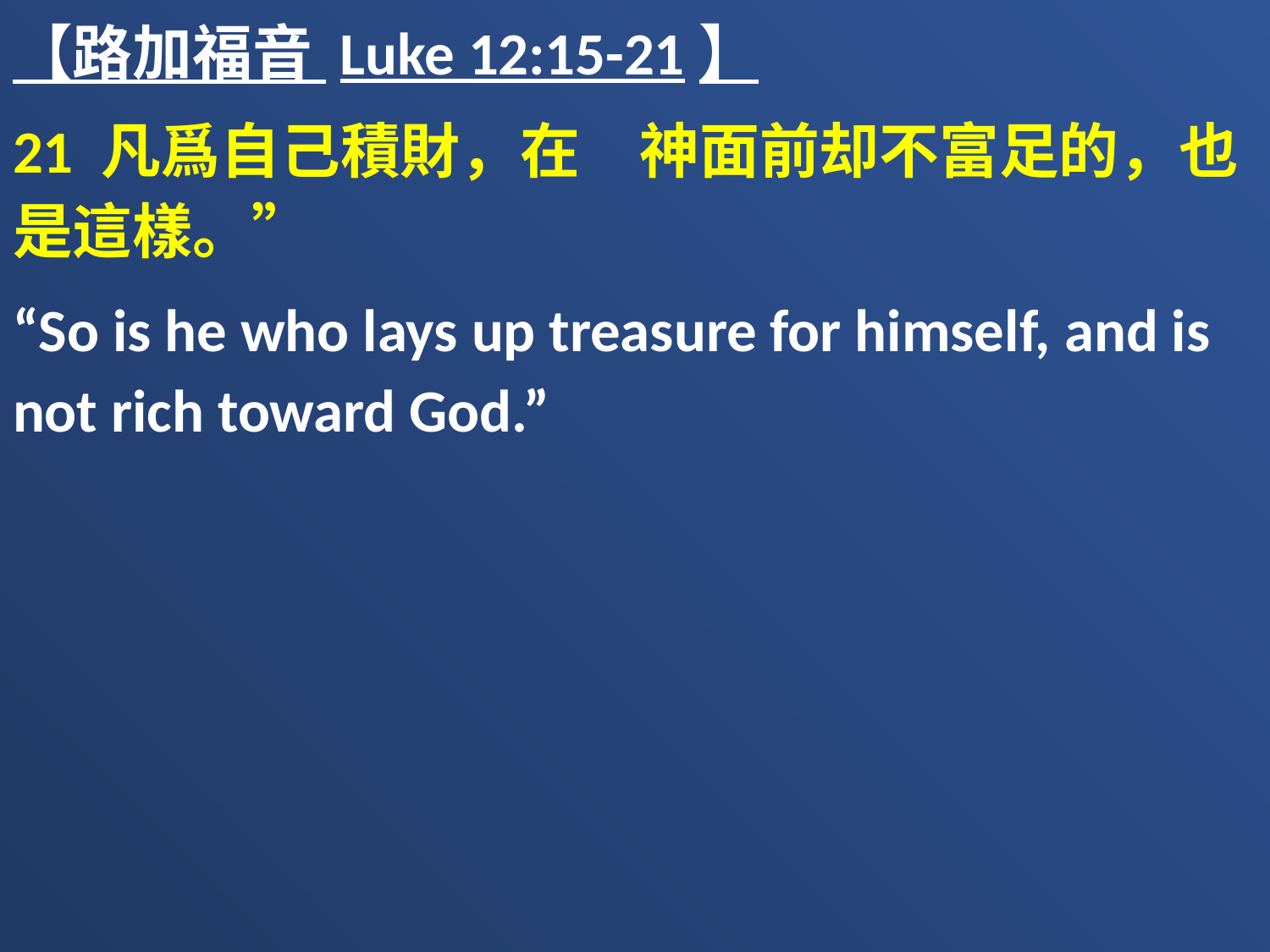

【路加福音 Luke 12:15-21】
21 凡爲自己積財，在　神面前却不富足的，也是這樣。”
“So is he who lays up treasure for himself, and is not rich toward God.”